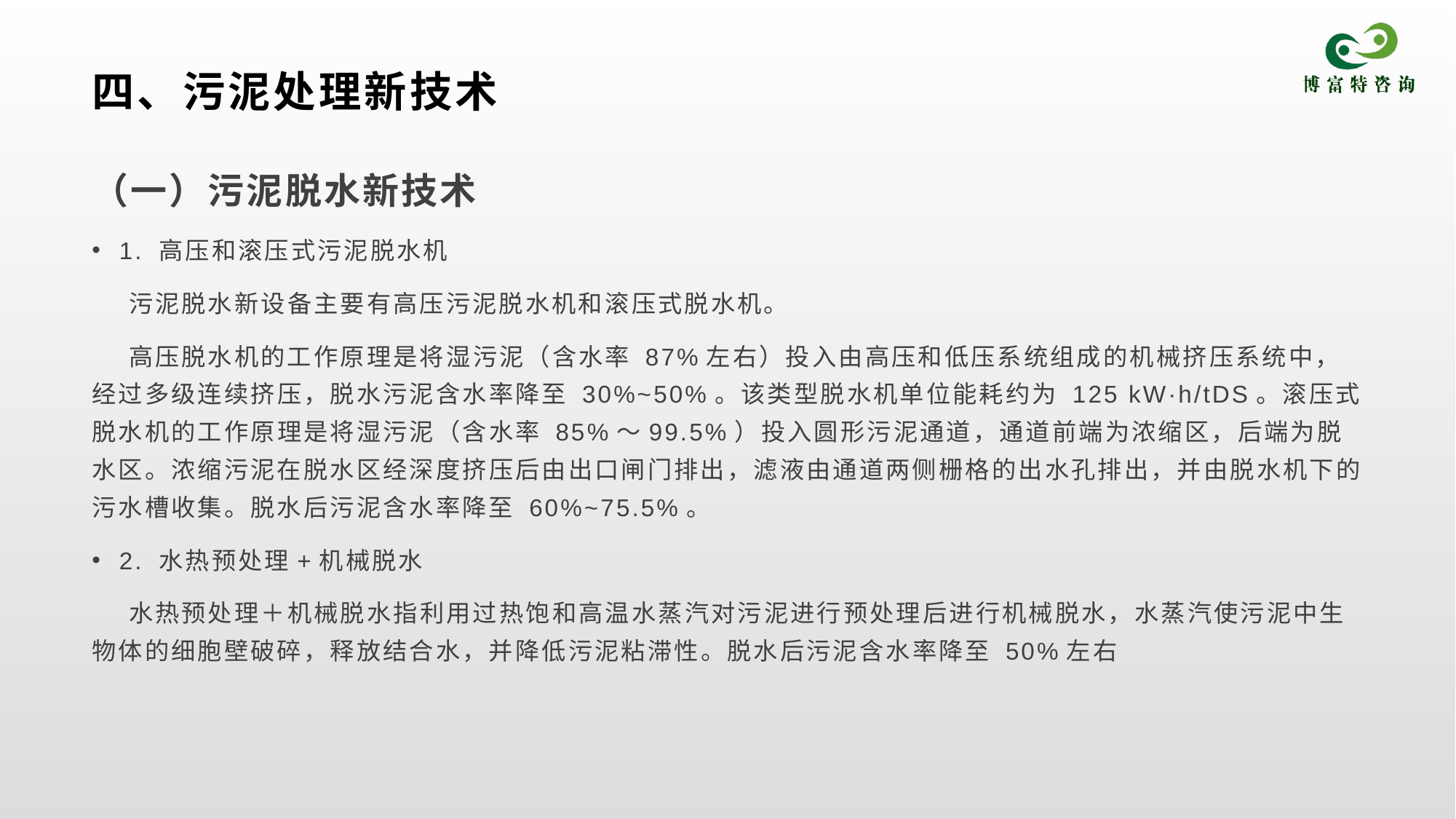

# 四、污泥处理新技术
（一）污泥脱水新技术
1. 高压和滚压式污泥脱水机
    污泥脱水新设备主要有高压污泥脱水机和滚压式脱水机。
    高压脱水机的工作原理是将湿污泥（含水率 87%左右）投入由高压和低压系统组成的机械挤压系统中，经过多级连续挤压，脱水污泥含水率降至 30%~50%。该类型脱水机单位能耗约为 125 kW·h/tDS。滚压式脱水机的工作原理是将湿污泥（含水率 85%～99.5%）投入圆形污泥通道，通道前端为浓缩区，后端为脱水区。浓缩污泥在脱水区经深度挤压后由出口闸门排出，滤液由通道两侧栅格的出水孔排出，并由脱水机下的污水槽收集。脱水后污泥含水率降至 60%~75.5%。
2. 水热预处理+机械脱水
    水热预处理＋机械脱水指利用过热饱和高温水蒸汽对污泥进行预处理后进行机械脱水，水蒸汽使污泥中生物体的细胞壁破碎，释放结合水，并降低污泥粘滞性。脱水后污泥含水率降至 50%左右